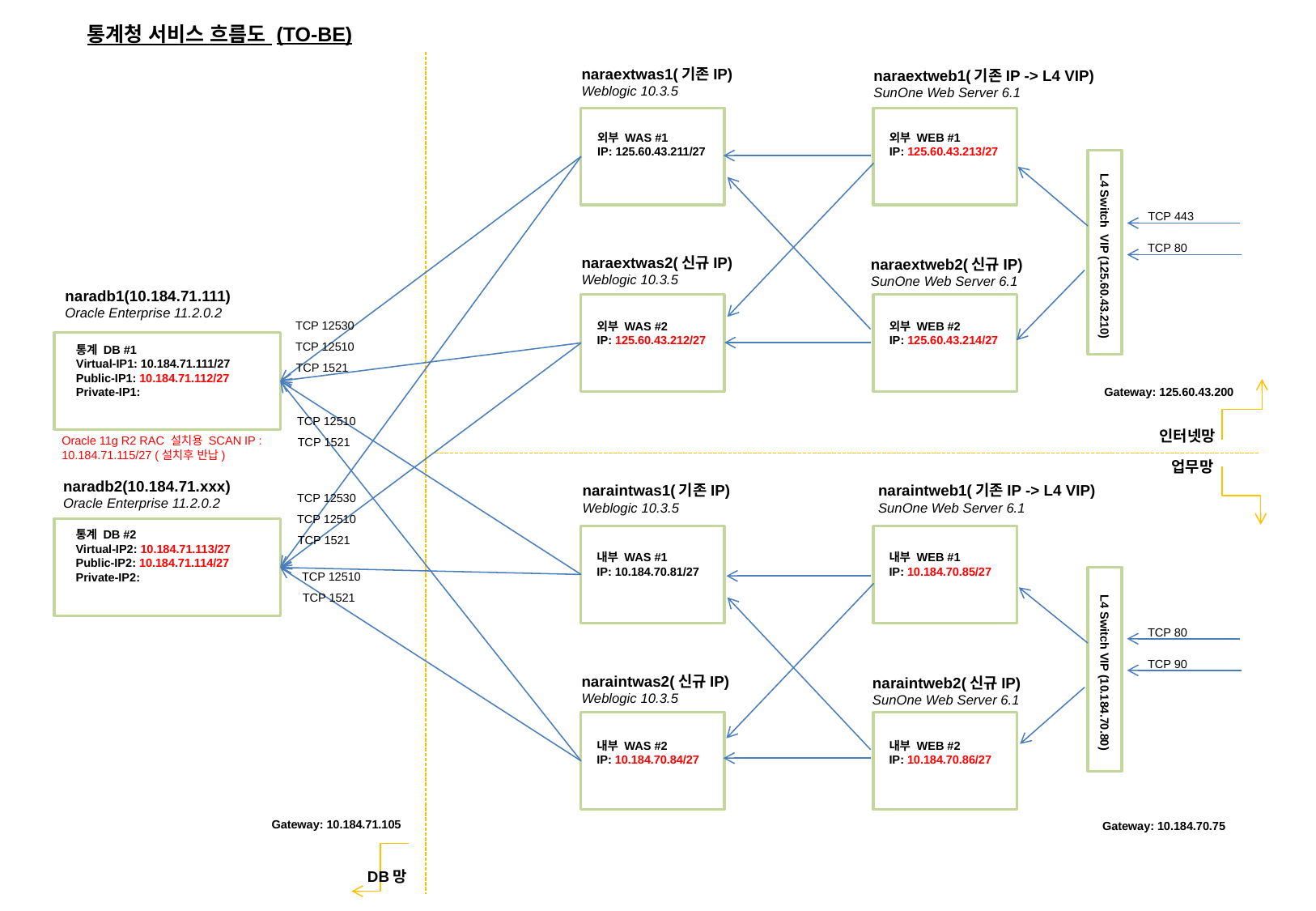

통계청 서비스 흐름도 (TO-BE)
naraextwas1(기존IP)
Weblogic 10.3.5
naraextweb1(기존IP -> L4 VIP)
SunOne Web Server 6.1

외부 WAS #1
IP: 125.60.43.211/27
외부 WEB #1
IP: 125.60.43.213/27

TCP 443
TCP 80
L4 Switch  VIP (125.60.43.210)
naraextwas2(신규IP)
Weblogic 10.3.5
naraextweb2(신규IP)
SunOne Web Server 6.1
naradb1(10.184.71.111)
Oracle Enterprise 11.2.0.2

TCP 12530
TCP 12510
TCP 1521
외부 WAS #2
IP: 125.60.43.212/27
외부 WEB #2
IP: 125.60.43.214/27

통계 DB #1
Virtual-IP1: 10.184.71.111/27
Public-IP1: 10.184.71.112/27
Private-IP1:
Gateway: 125.60.43.200
TCP 12510
TCP 1521
인터넷망
Oracle 11g R2 RAC 설치용 SCAN IP :
10.184.71.115/27 (설치후 반납)
업무망
naradb2(10.184.71.xxx)
Oracle Enterprise 11.2.0.2
naraintwas1(기존IP)
Weblogic 10.3.5
naraintweb1(기존IP -> L4 VIP)
SunOne Web Server 6.1
TCP 12530
TCP 12510
TCP 1521

통계 DB #2
Virtual-IP2: 10.184.71.113/27
Public-IP2: 10.184.71.114/27
Private-IP2:

내부 WAS #1
IP: 10.184.70.81/27
내부 WEB #1
IP: 10.184.70.85/27
TCP 12510
TCP 1521

TCP 80
TCP 90
L4 Switch VIP (10.184.70.80)
naraintwas2(신규IP)
Weblogic 10.3.5
naraintweb2(신규IP)
SunOne Web Server 6.1

내부 WAS #2
IP: 10.184.70.84/27
내부 WEB #2
IP: 10.184.70.86/27
Gateway: 10.184.71.105
Gateway: 10.184.70.75
DB망